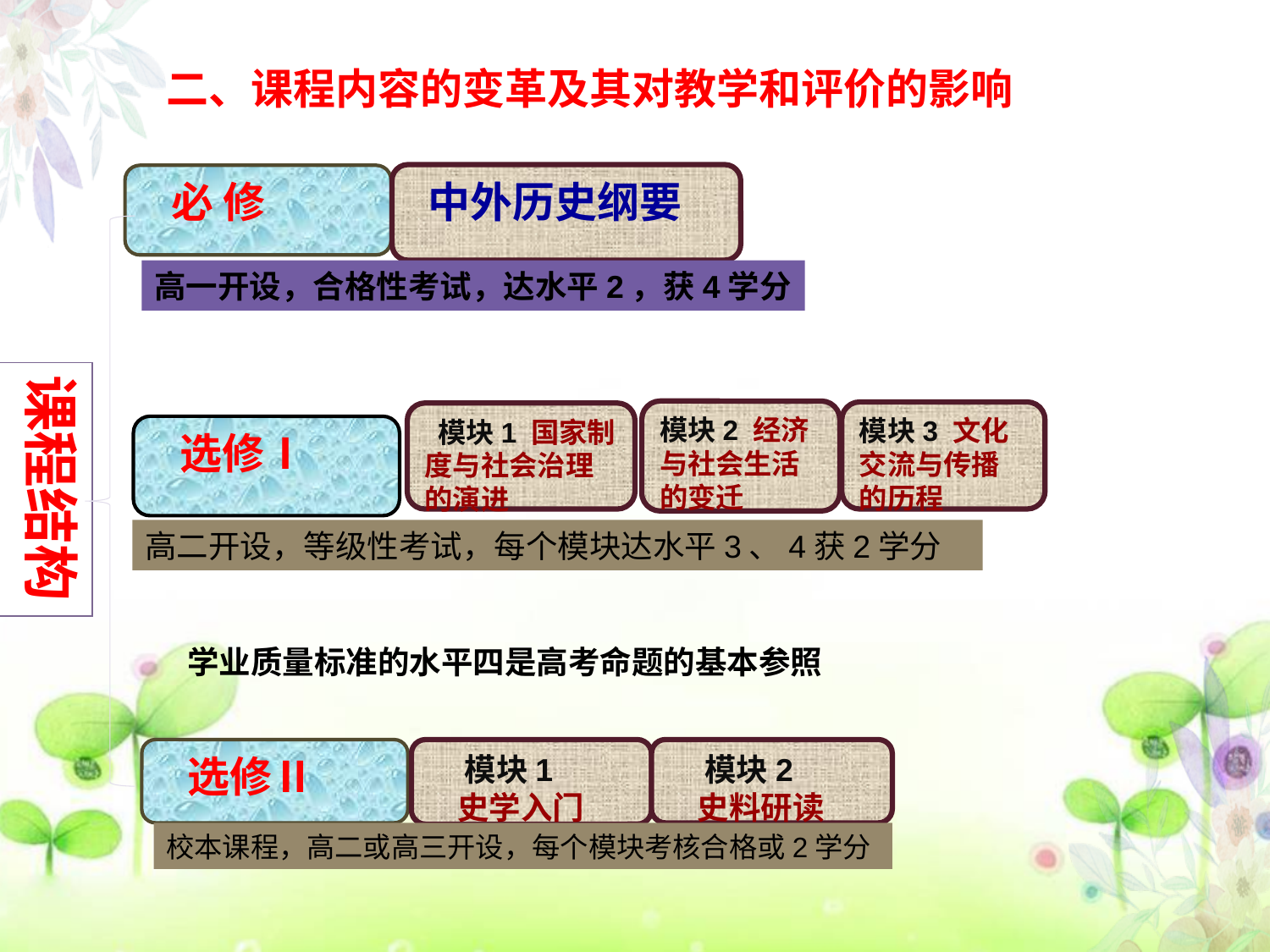

二、课程内容的变革及其对教学和评价的影响
     中外历史纲要

  必 修

高一开设，合格性考试，达水平2，获4学分

课程结构
模块2 经济与社会生活的变迁
模块3 文化交流与传播的历程
 模块1 国家制度与社会治理的演进
  选修Ⅰ
高二开设，等级性考试，每个模块达水平3、4获2学分
学业质量标准的水平四是高考命题的基本参照
  选修Ⅱ
    模块1
   史学入门
    模块2
   史料研读
校本课程，高二或高三开设，每个模块考核合格或2学分